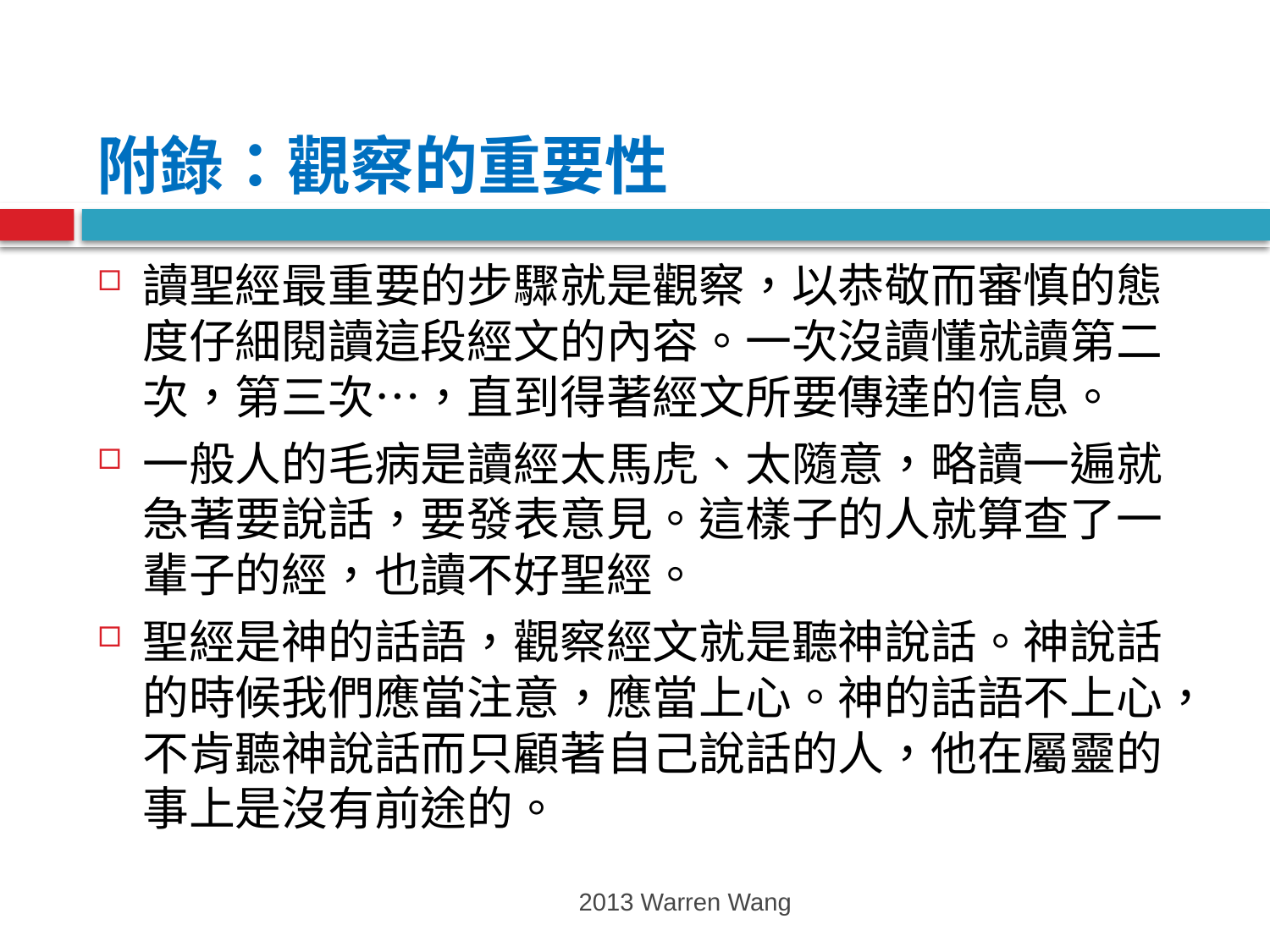

# 附錄：觀察的重要性
讀聖經最重要的步驟就是觀察，以恭敬而審慎的態度仔細閱讀這段經文的內容。一次沒讀懂就讀第二次，第三次…，直到得著經文所要傳達的信息。
一般人的毛病是讀經太馬虎、太隨意，略讀一遍就急著要說話，要發表意見。這樣子的人就算查了一輩子的經，也讀不好聖經。
聖經是神的話語，觀察經文就是聽神說話。神說話的時候我們應當注意，應當上心。神的話語不上心，不肯聽神說話而只顧著自己說話的人，他在屬靈的事上是沒有前途的。

2013 Warren Wang